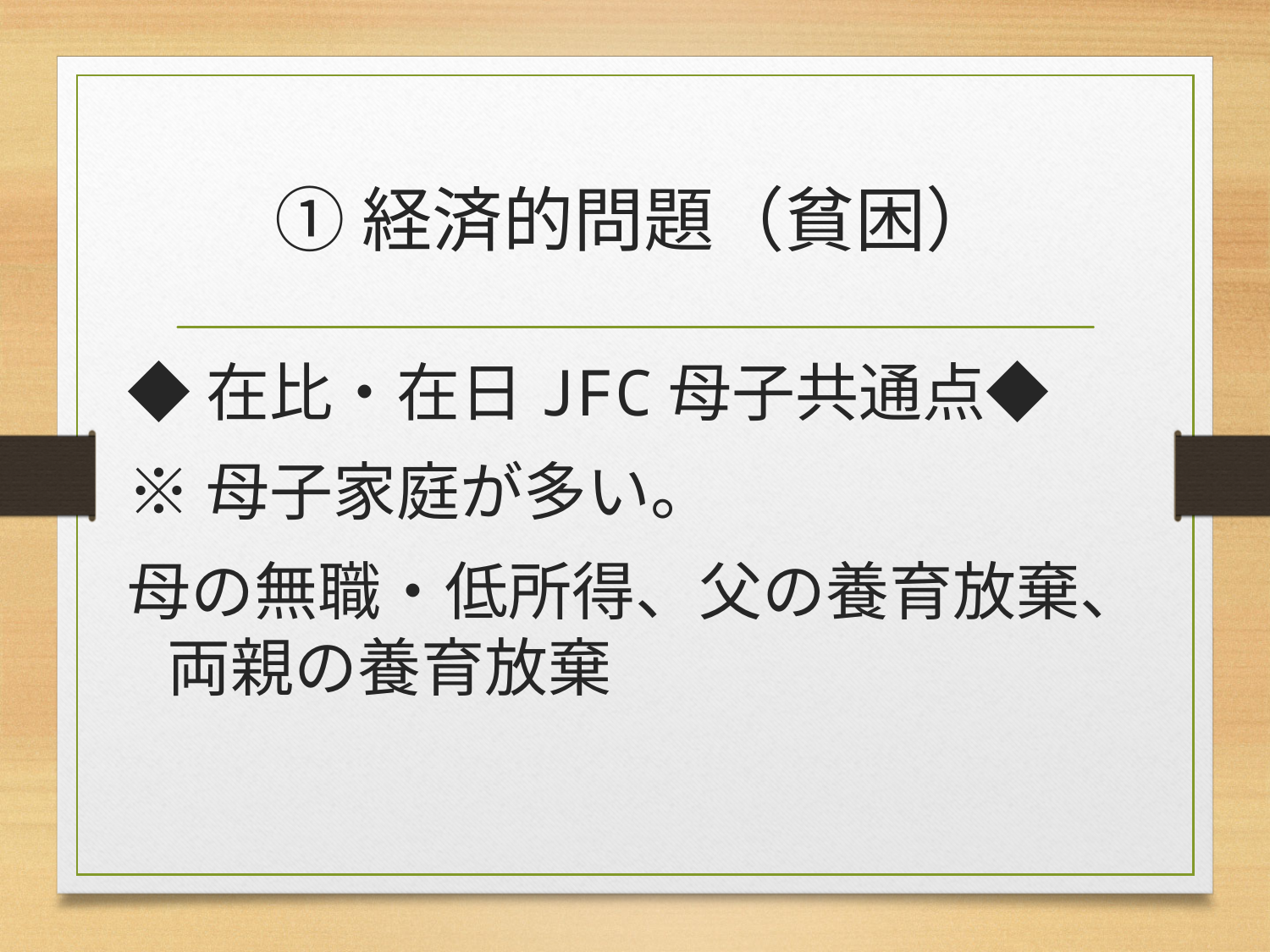

# ①経済的問題（貧困）
◆在比・在日JFC母子共通点◆
※母子家庭が多い。
母の無職・低所得、父の養育放棄、両親の養育放棄